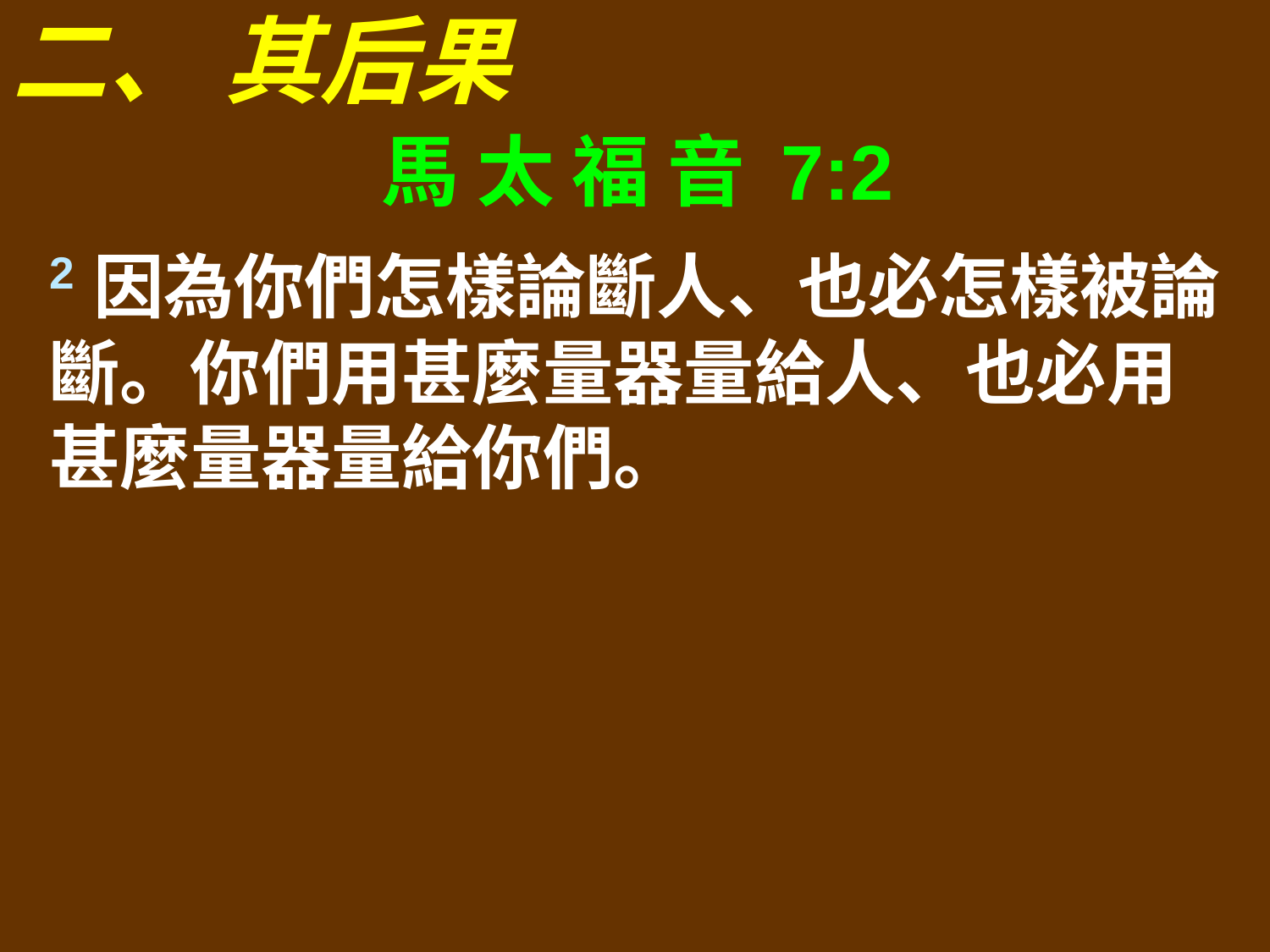

二、 其后果
馬 太 福 音 7:2
2因為你們怎樣論斷人、也必怎樣被論斷。你們用甚麼量器量給人、也必用甚麼量器量給你們。